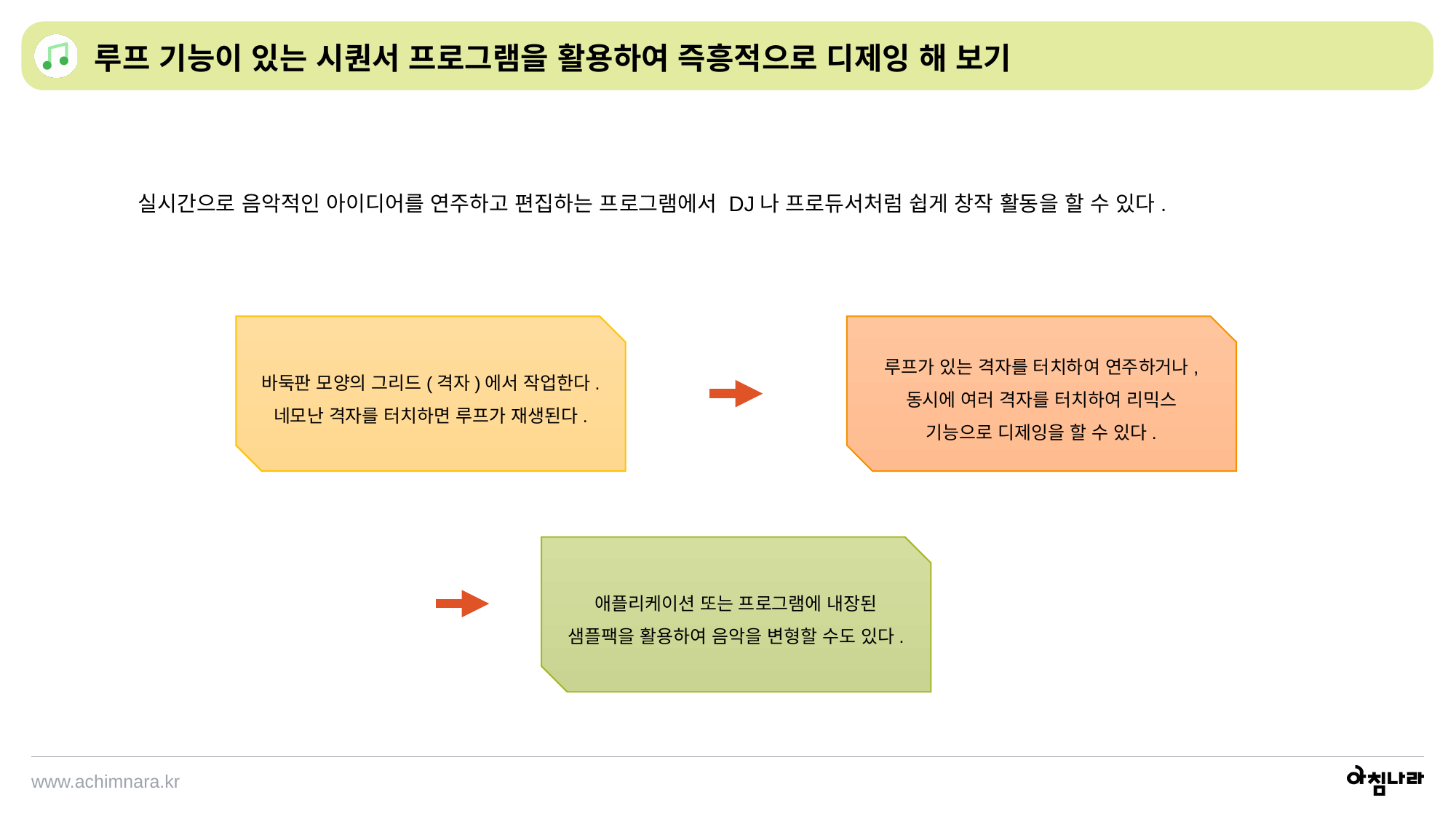

루프 기능이 있는 시퀀서 프로그램을 활용하여 즉흥적으로 디제잉 해 보기
실시간으로 음악적인 아이디어를 연주하고 편집하는 프로그램에서 DJ나 프로듀서처럼 쉽게 창작 활동을 할 수 있다.
바둑판 모양의 그리드(격자)에서 작업한다. 네모난 격자를 터치하면 루프가 재생된다.
루프가 있는 격자를 터치하여 연주하거나, 동시에 여러 격자를 터치하여 리믹스 기능으로 디제잉을 할 수 있다.
애플리케이션 또는 프로그램에 내장된 샘플팩을 활용하여 음악을 변형할 수도 있다.